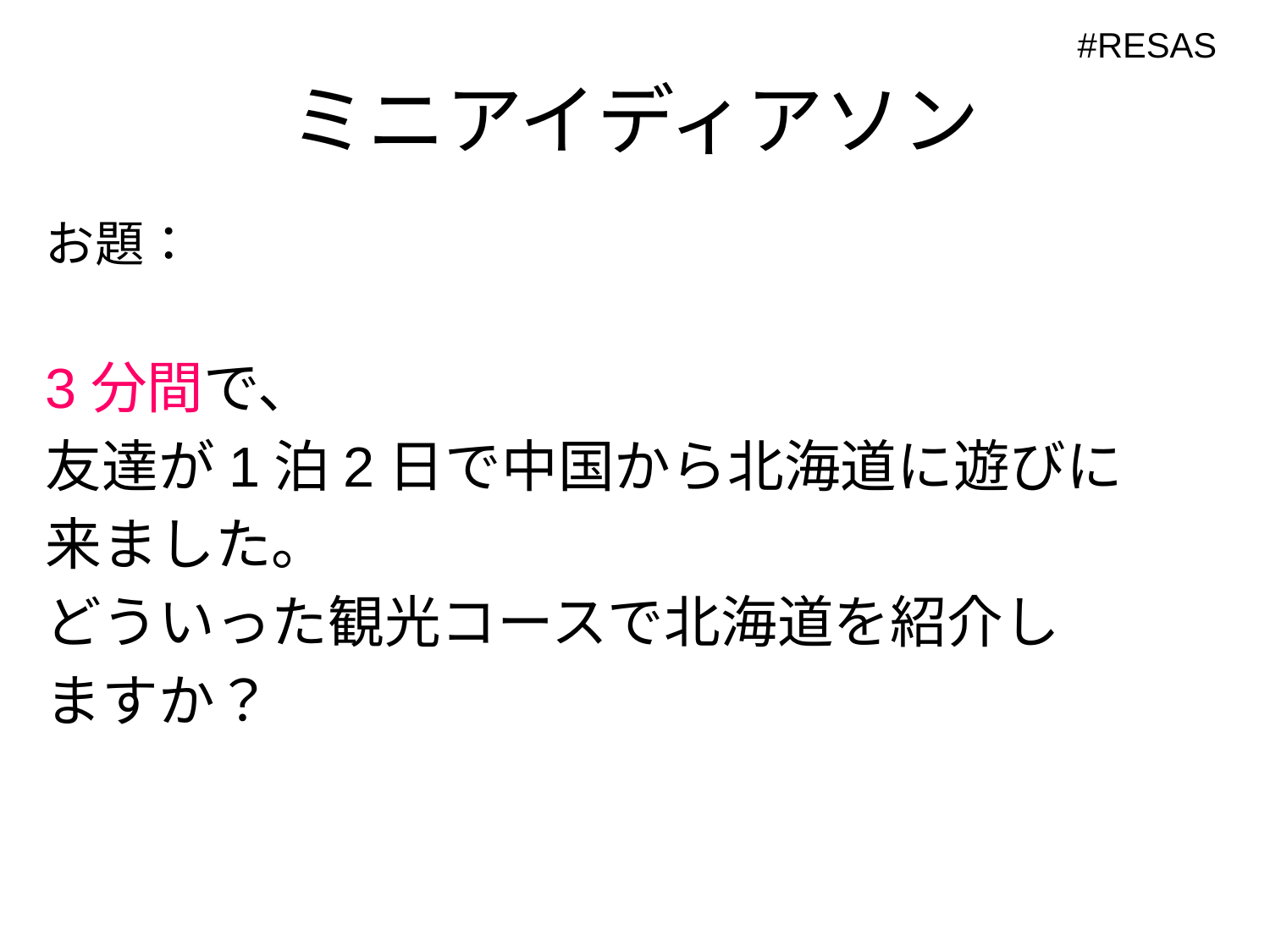

# ミニアイディアソン
お題：

3分間で、
友達が1泊2日で中国から北海道に遊びに
来ました。
どういった観光コースで北海道を紹介し
ますか？